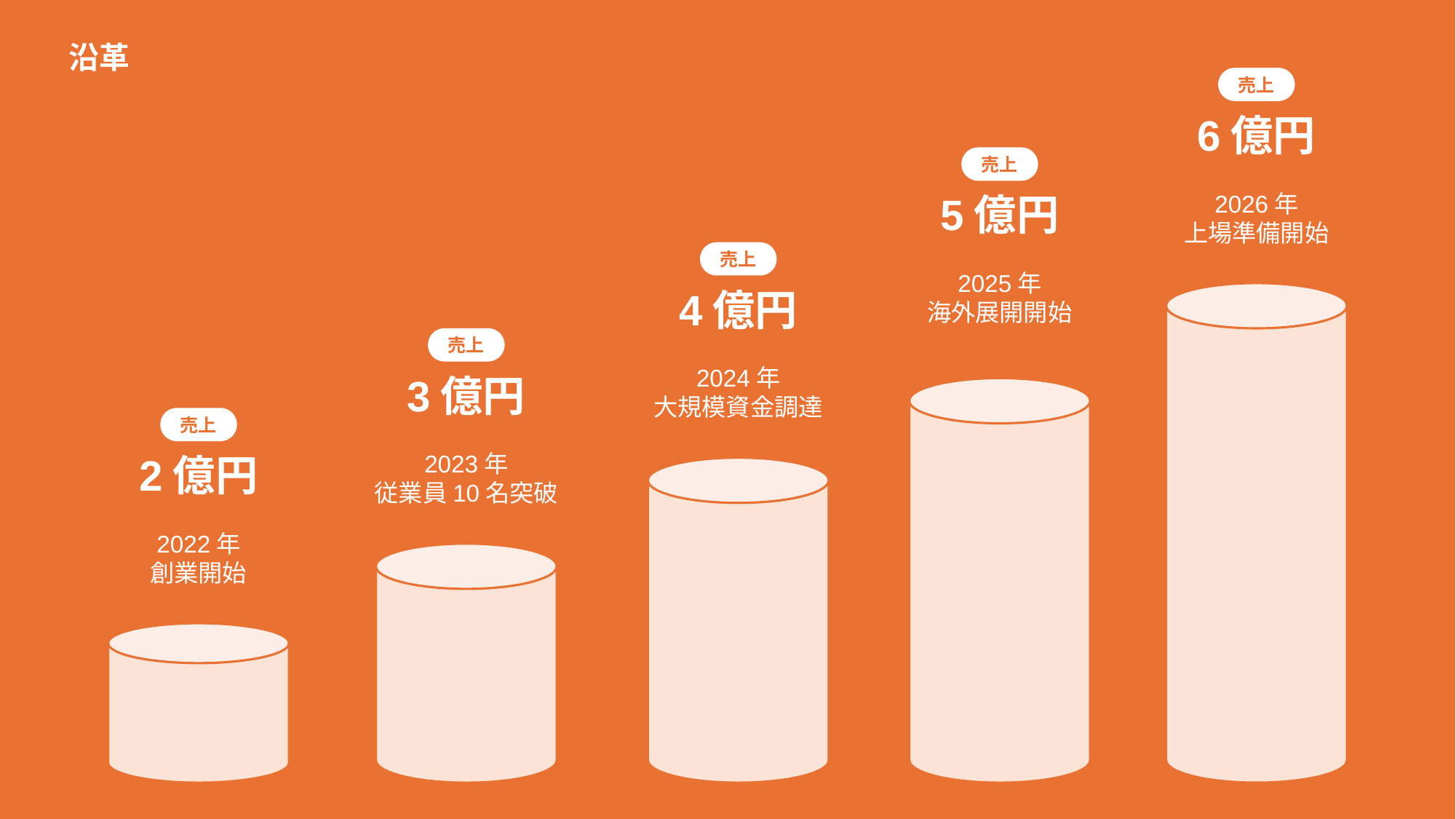

沿革
売上
6億円
2026年
上場準備開始

売上
5億円
2025年
海外展開開始

売上
4億円
2024年
大規模資金調達

売上
3億円
2023年
従業員10名突破

売上
2億円
2022年
創業開始